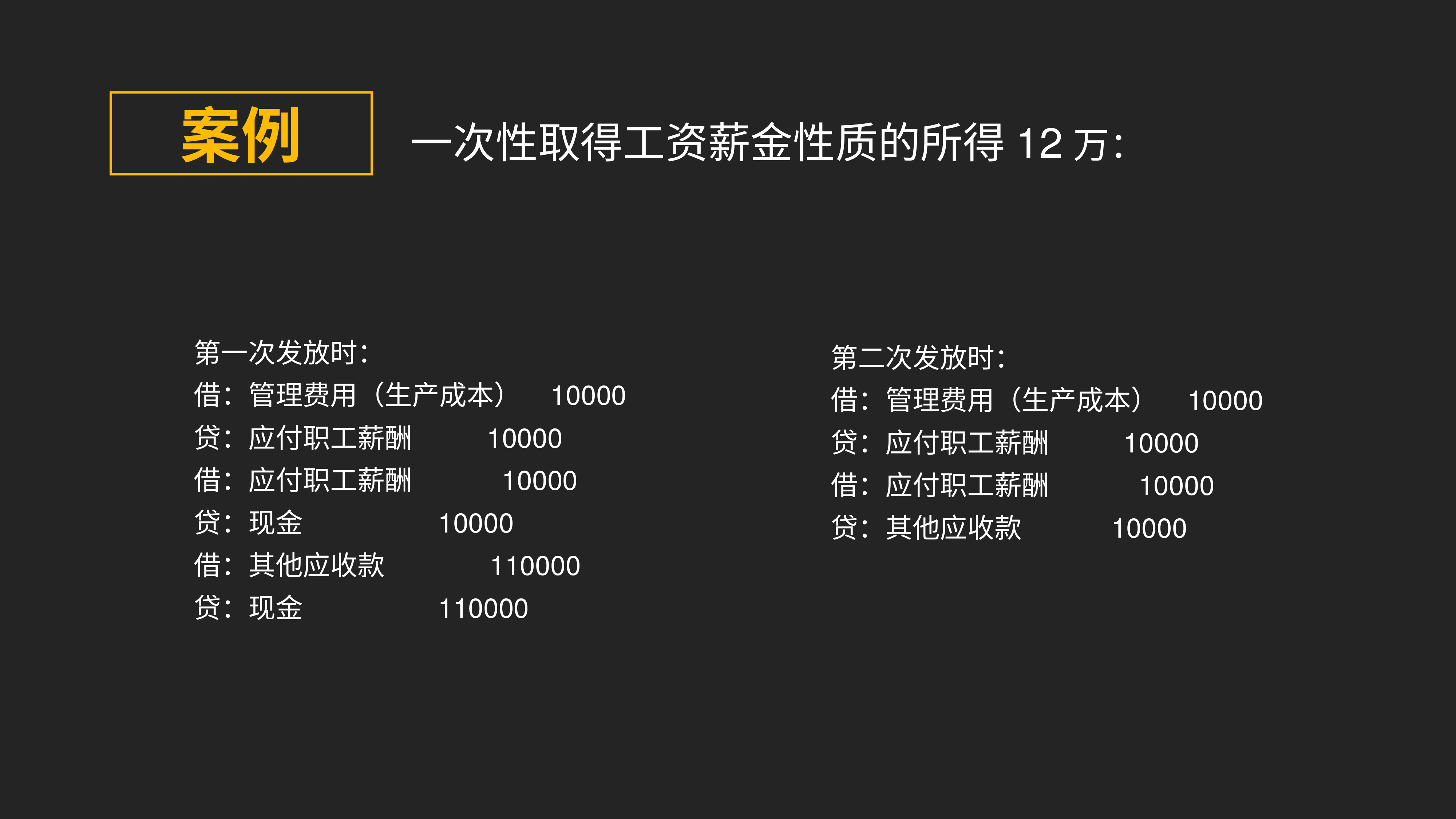

案例

  一次性取得工资薪金性质的所得12万：
第二次发放时：
借：管理费用（生产成本）   10000
贷：应付职工薪酬         10000
借：应付职工薪酬           10000
贷：其他应收款           10000
第一次发放时：
借：管理费用（生产成本）   10000
贷：应付职工薪酬         10000
借：应付职工薪酬           10000
贷：现金                 10000
借：其他应收款             110000
贷：现金                 110000